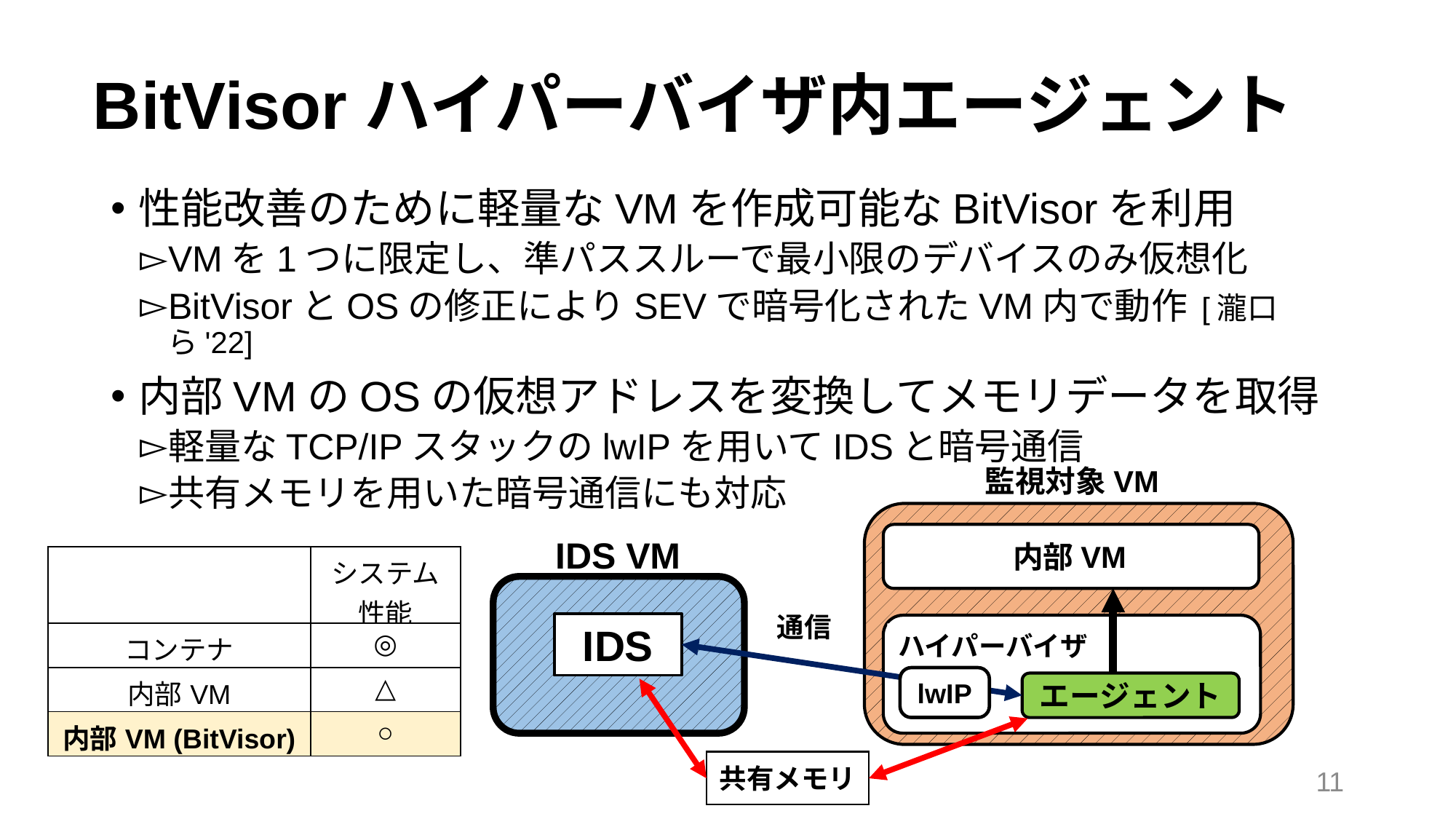

# BitVisorハイパーバイザ内エージェント
性能改善のために軽量なVMを作成可能なBitVisorを利用
VMを1つに限定し、準パススルーで最小限のデバイスのみ仮想化
BitVisorとOSの修正によりSEVで暗号化されたVM内で動作 [瀧口ら'22]
内部VMのOSの仮想アドレスを変換してメモリデータを取得
軽量なTCP/IPスタックのlwIPを用いてIDSと暗号通信
共有メモリを用いた暗号通信にも対応
監視対象VM

IDS VM
内部VM
|  | システム性能 |
| --- | --- |
| コンテナ | ◎ |
| 内部VM | △ |
| 内部VM (BitVisor) | ○ |

通信
IDS

ハイパーバイザ
lwIP
エージェント
共有メモリ
11